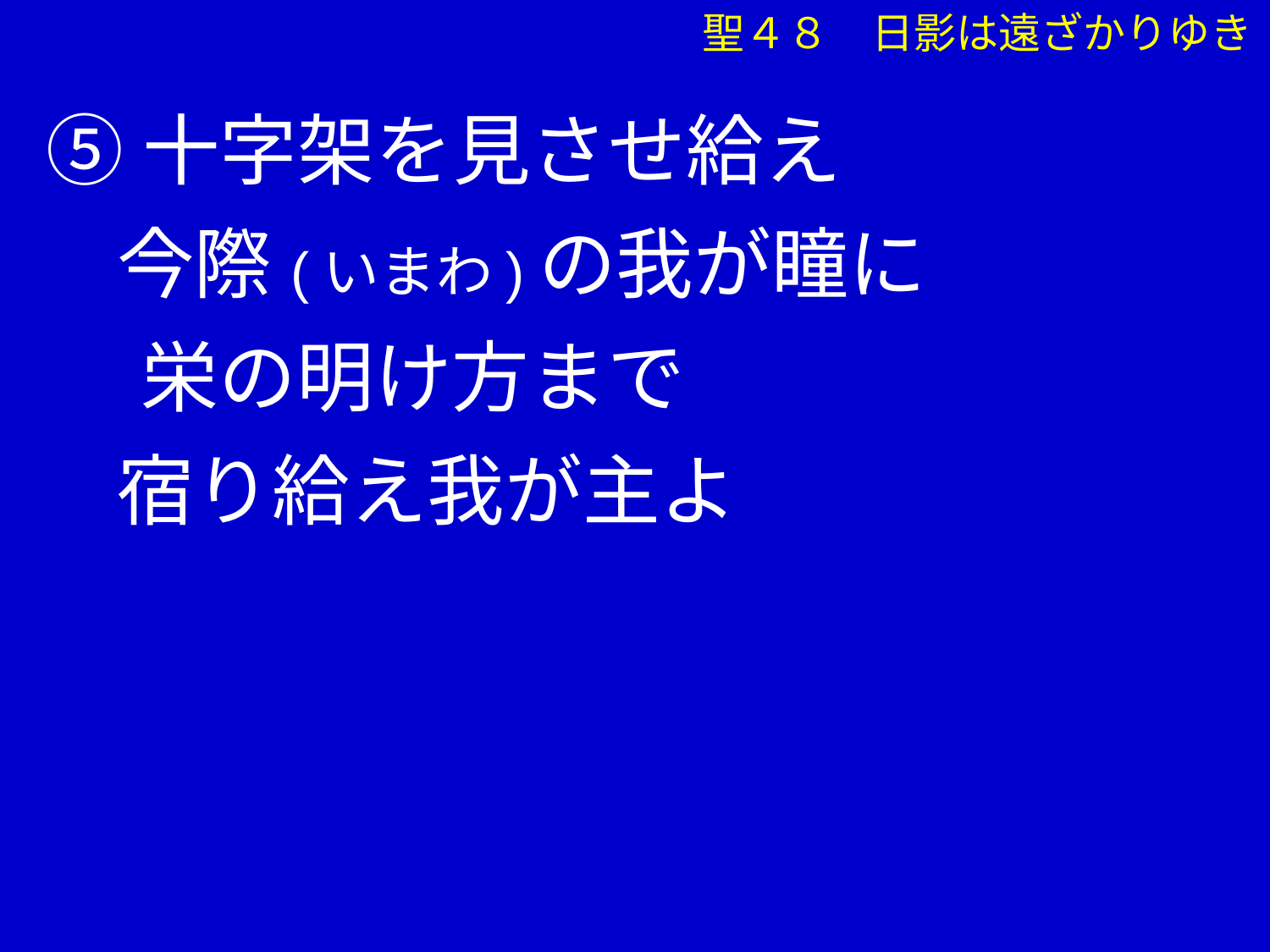

⑤十字架を見させ給え
   今際(いまわ)の我が瞳に
　 栄の明け方まで
   宿り給え我が主よ
聖４８　日影は遠ざかりゆき